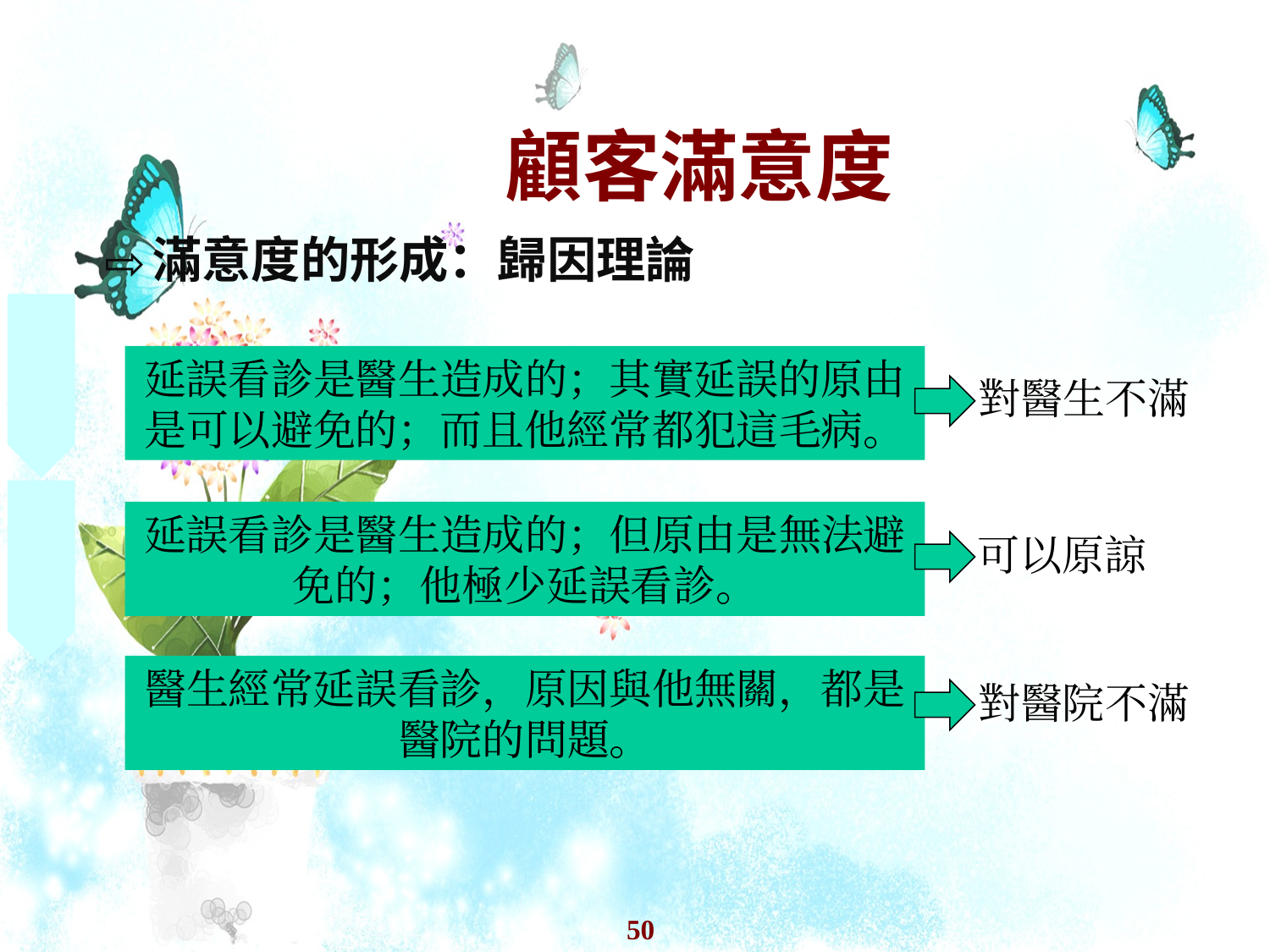

# 顧客滿意度
滿意度的形成：歸因理論
延誤看診是醫生造成的；其實延誤的原由是可以避免的；而且他經常都犯這毛病。

對醫生不滿

延誤看診是醫生造成的；但原由是無法避免的；他極少延誤看診。
可以原諒

醫生經常延誤看診，原因與他無關，都是醫院的問題。
對醫院不滿